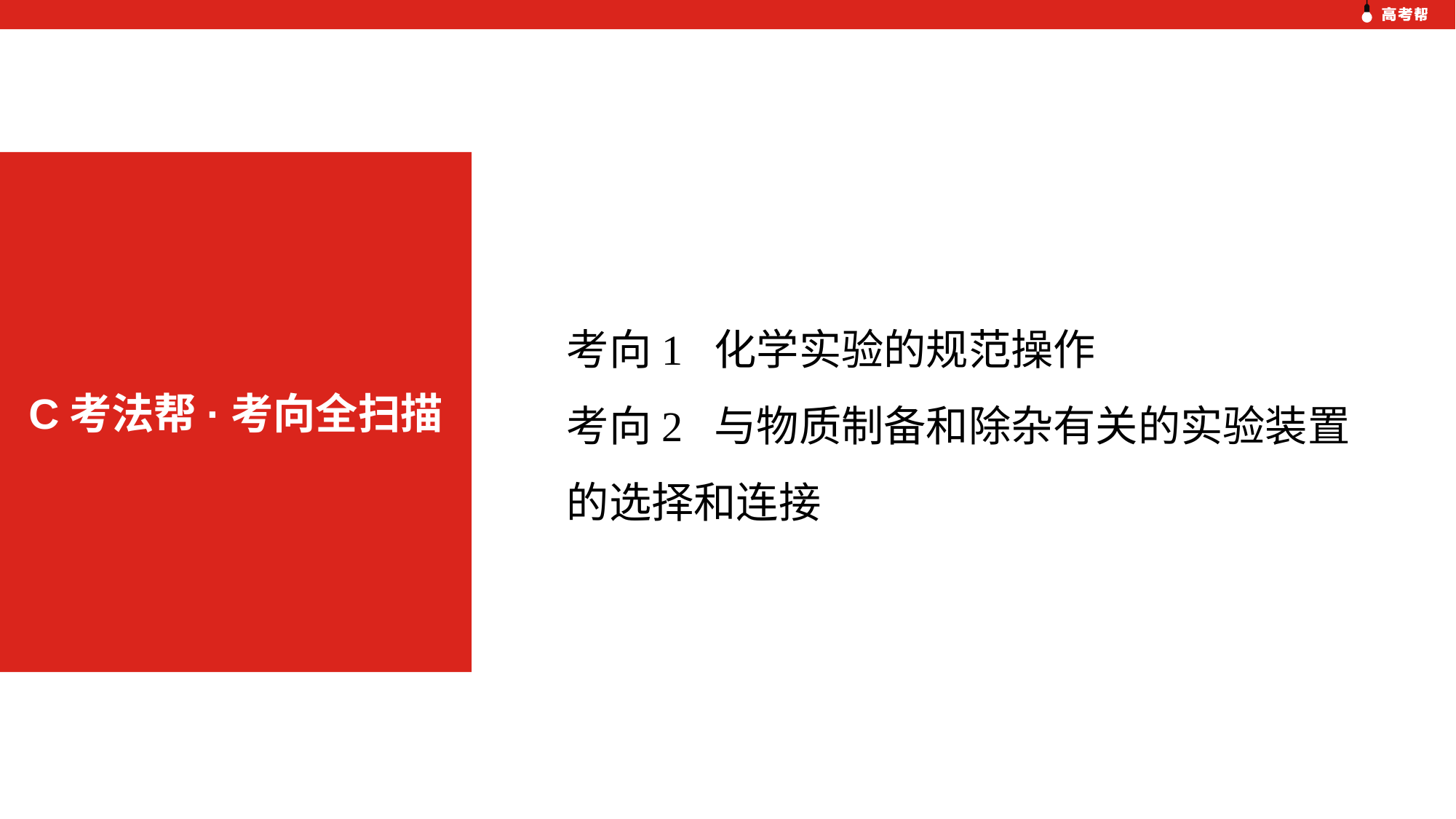

考向1  化学实验的规范操作
考向2  与物质制备和除杂有关的实验装置的选择和连接
C考法帮·考向全扫描